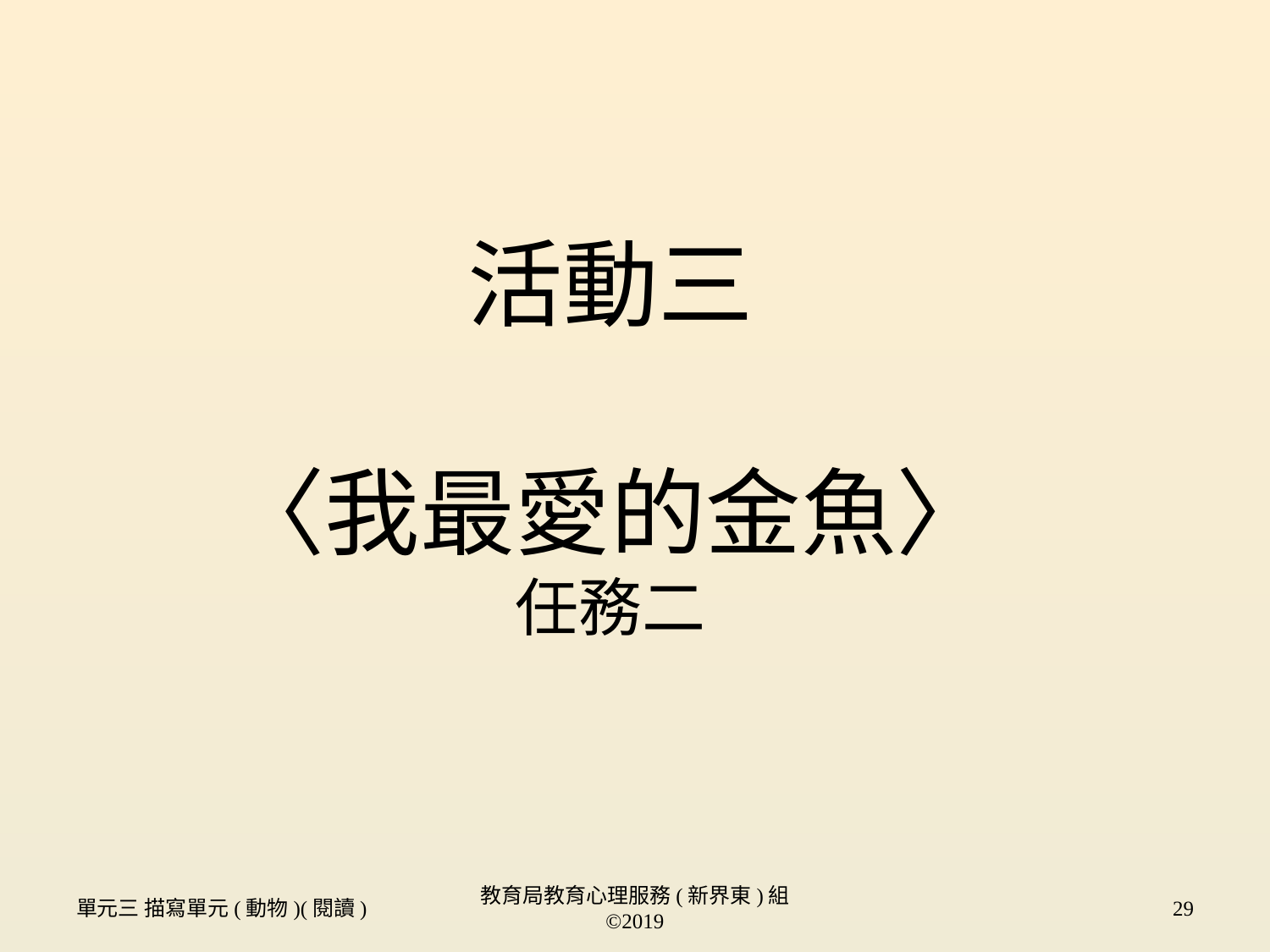

# 活動三 〈我最愛的金魚〉 任務二
單元三 描寫單元(動物)(閱讀)
教育局教育心理服務(新界東)組 ©2019
29